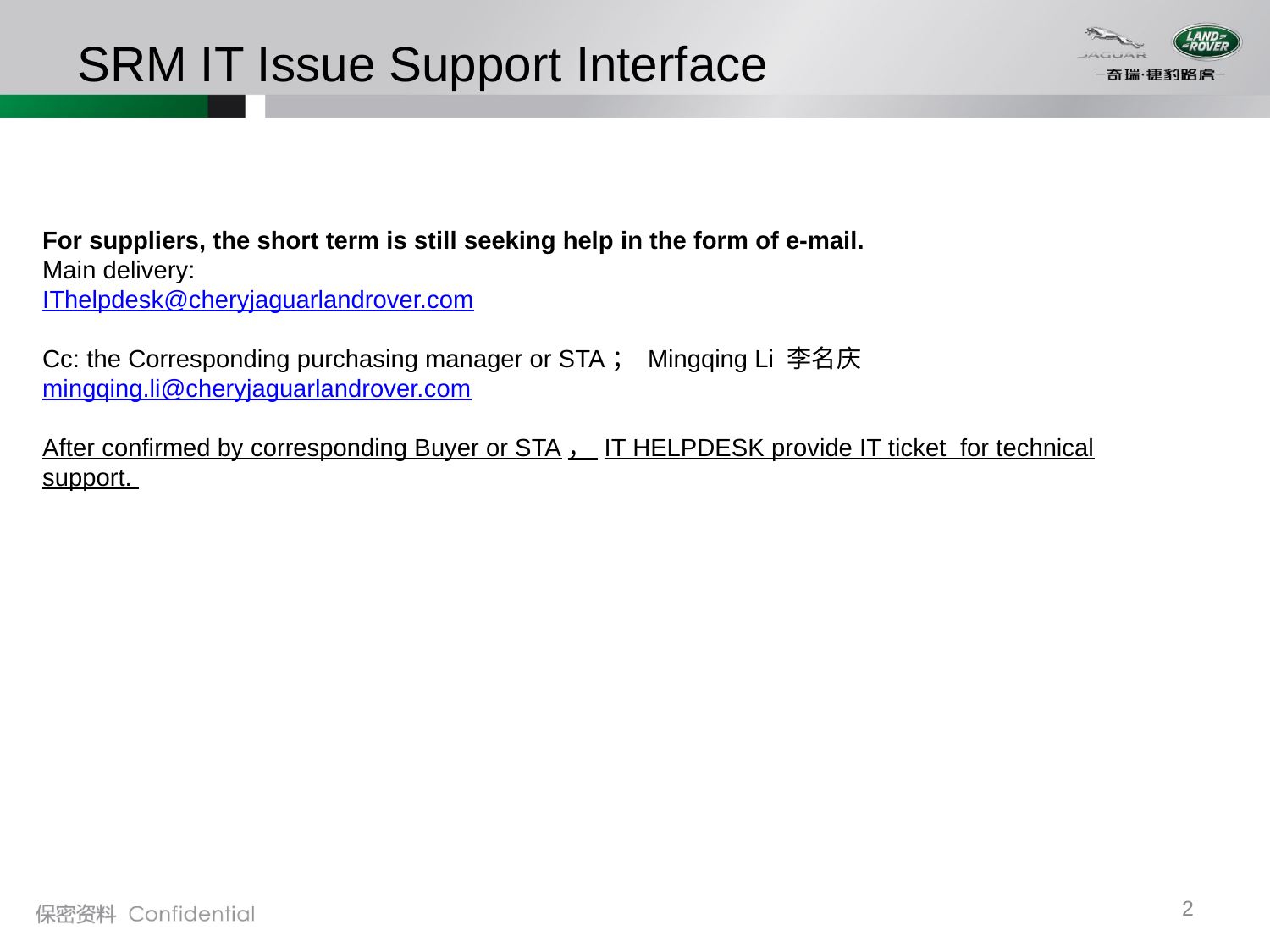

# SRM IT Issue Support Interface

For suppliers, the short term is still seeking help in the form of e-mail.
Main delivery:
IThelpdesk@cheryjaguarlandrover.com

Cc: the Corresponding purchasing manager or STA； Mingqing Li 李名庆 mingqing.li@cheryjaguarlandrover.com

After confirmed by corresponding Buyer or STA， IT HELPDESK provide IT ticket  for technical support.
2